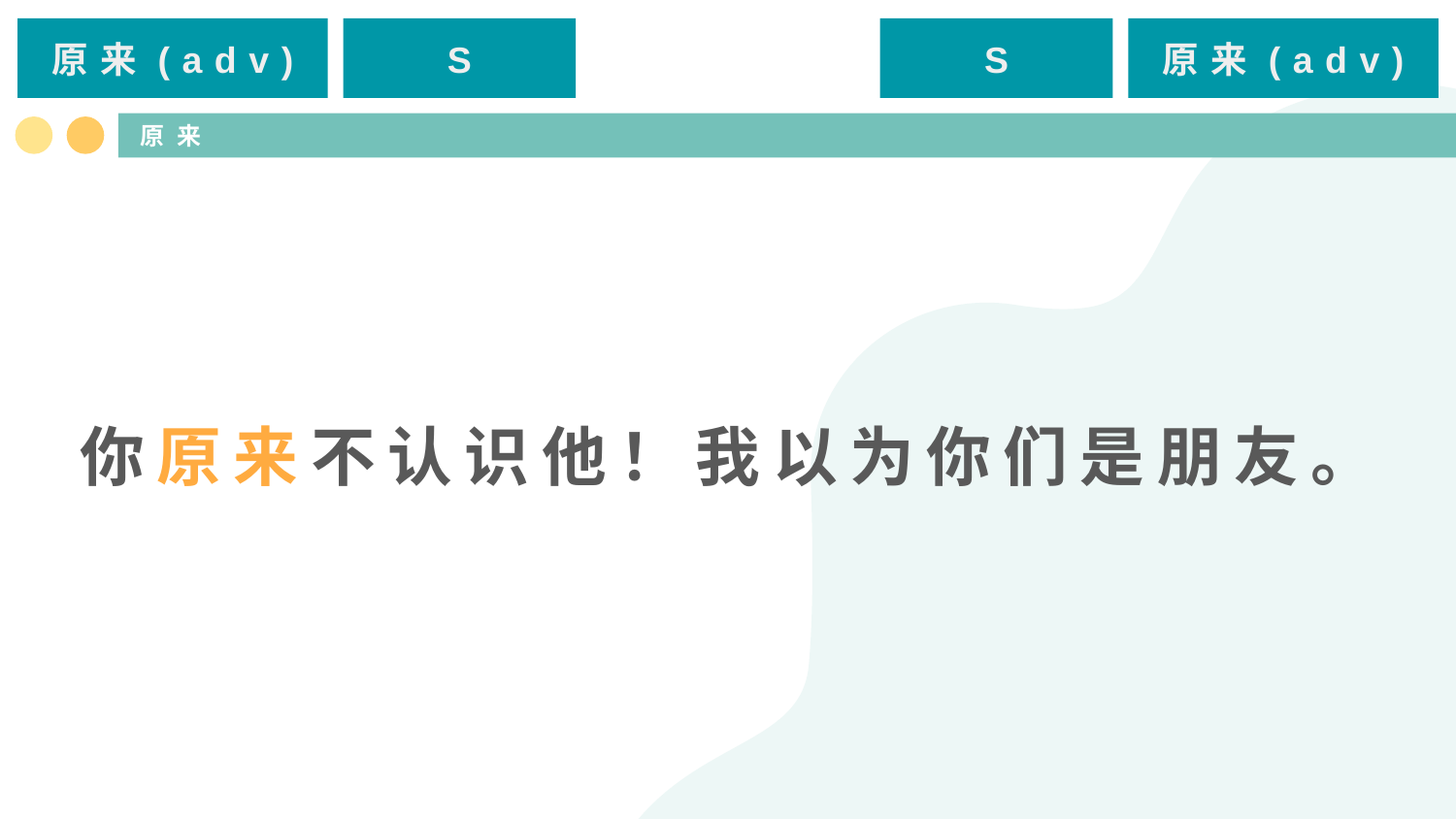

S
原来(adv)
原来(adv)
S
# 原来
你原来不认识他！我以为你们是朋友。